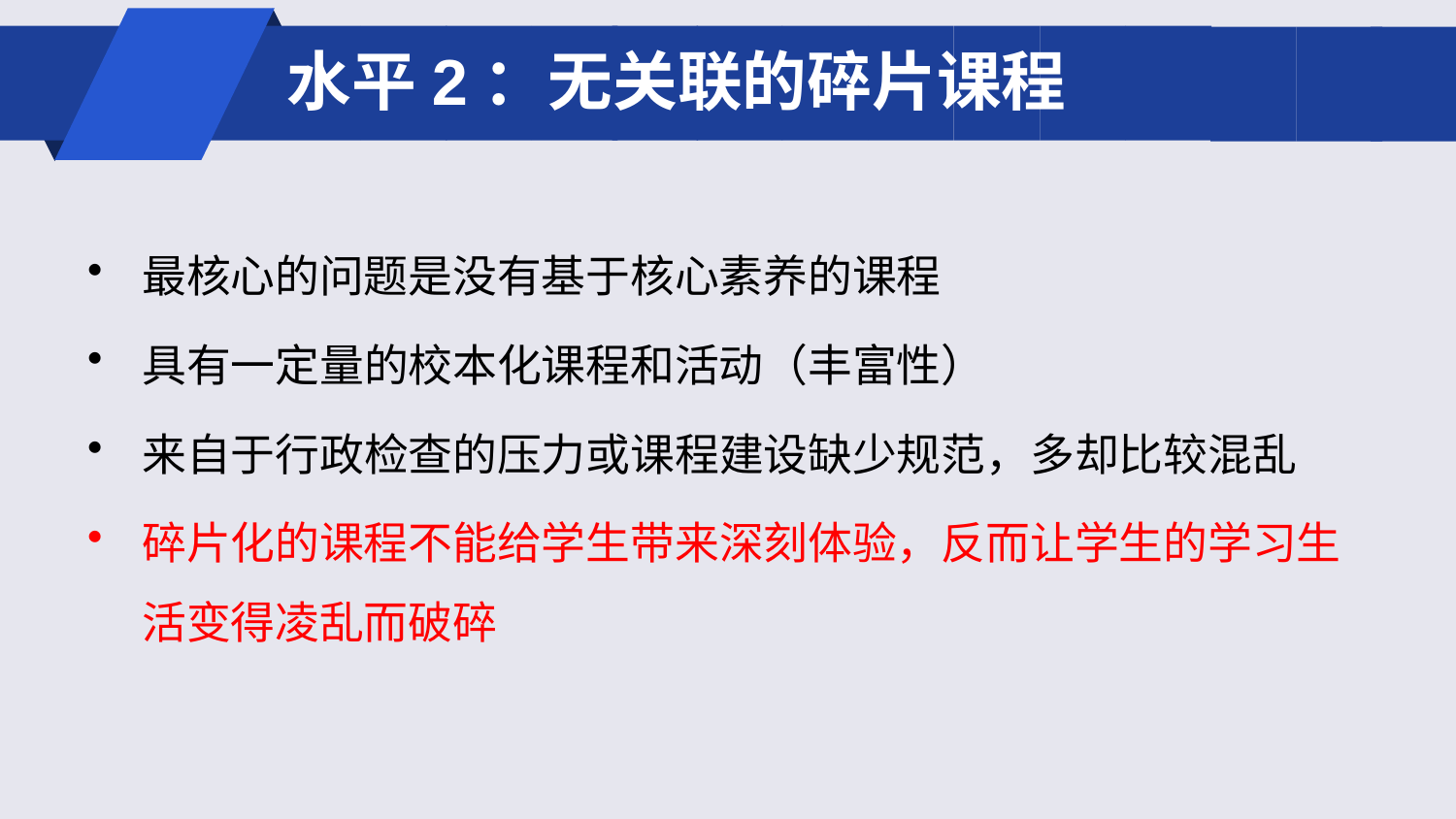

# 水平2：无关联的碎片课程
最核心的问题是没有基于核心素养的课程
具有一定量的校本化课程和活动（丰富性）
来自于行政检查的压力或课程建设缺少规范，多却比较混乱
碎片化的课程不能给学生带来深刻体验，反而让学生的学习生活变得凌乱而破碎